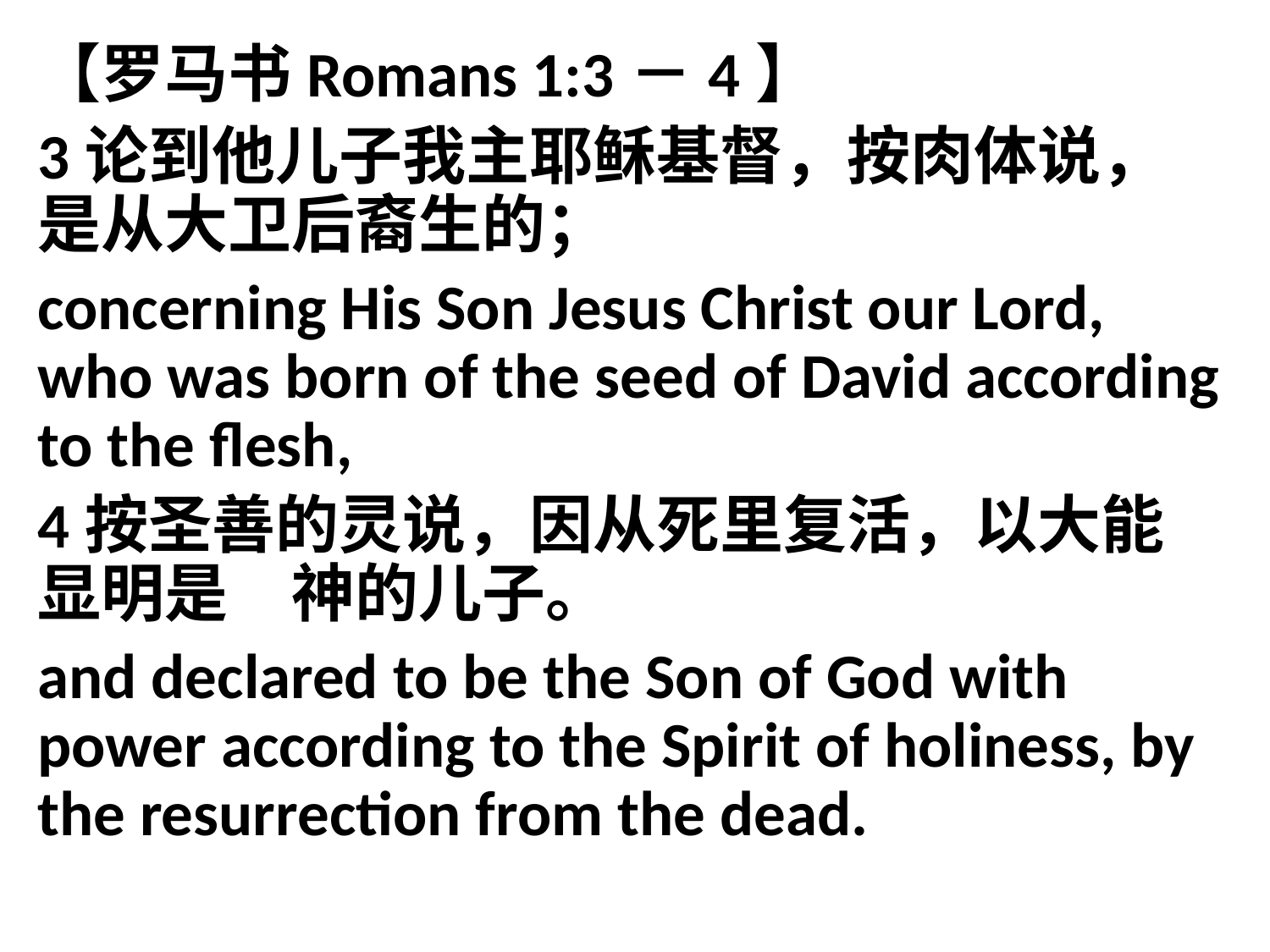

【罗马书Romans 1:3－4】
3论到他儿子我主耶稣基督，按肉体说，是从大卫后裔生的；
concerning His Son Jesus Christ our Lord, who was born of the seed of David according to the flesh,
4按圣善的灵说，因从死里复活，以大能显明是　神的儿子。
and declared to be the Son of God with power according to the Spirit of holiness, by the resurrection from the dead.